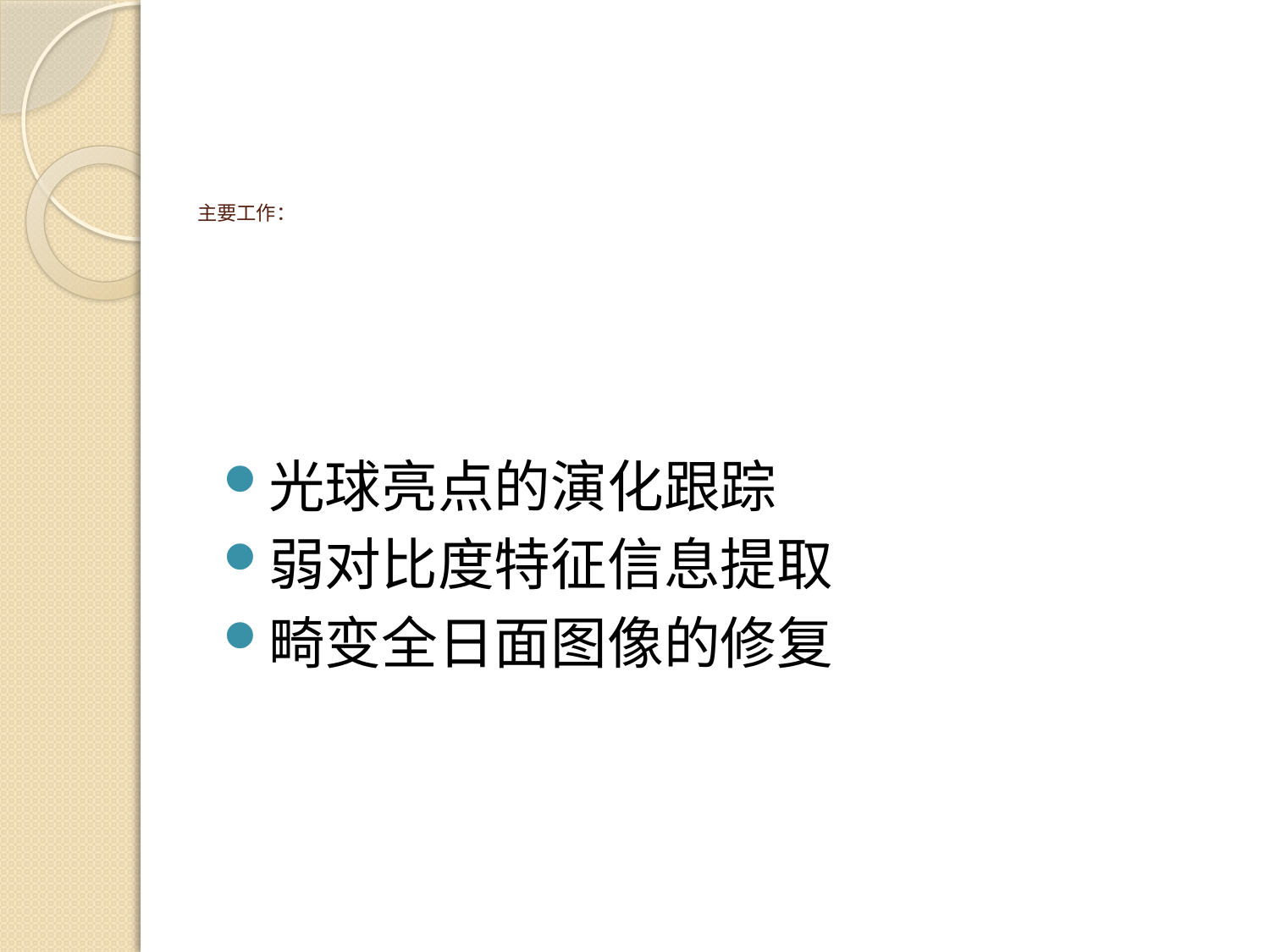

# 主要工作：

光球亮点的演化跟踪
弱对比度特征信息提取
畸变全日面图像的修复